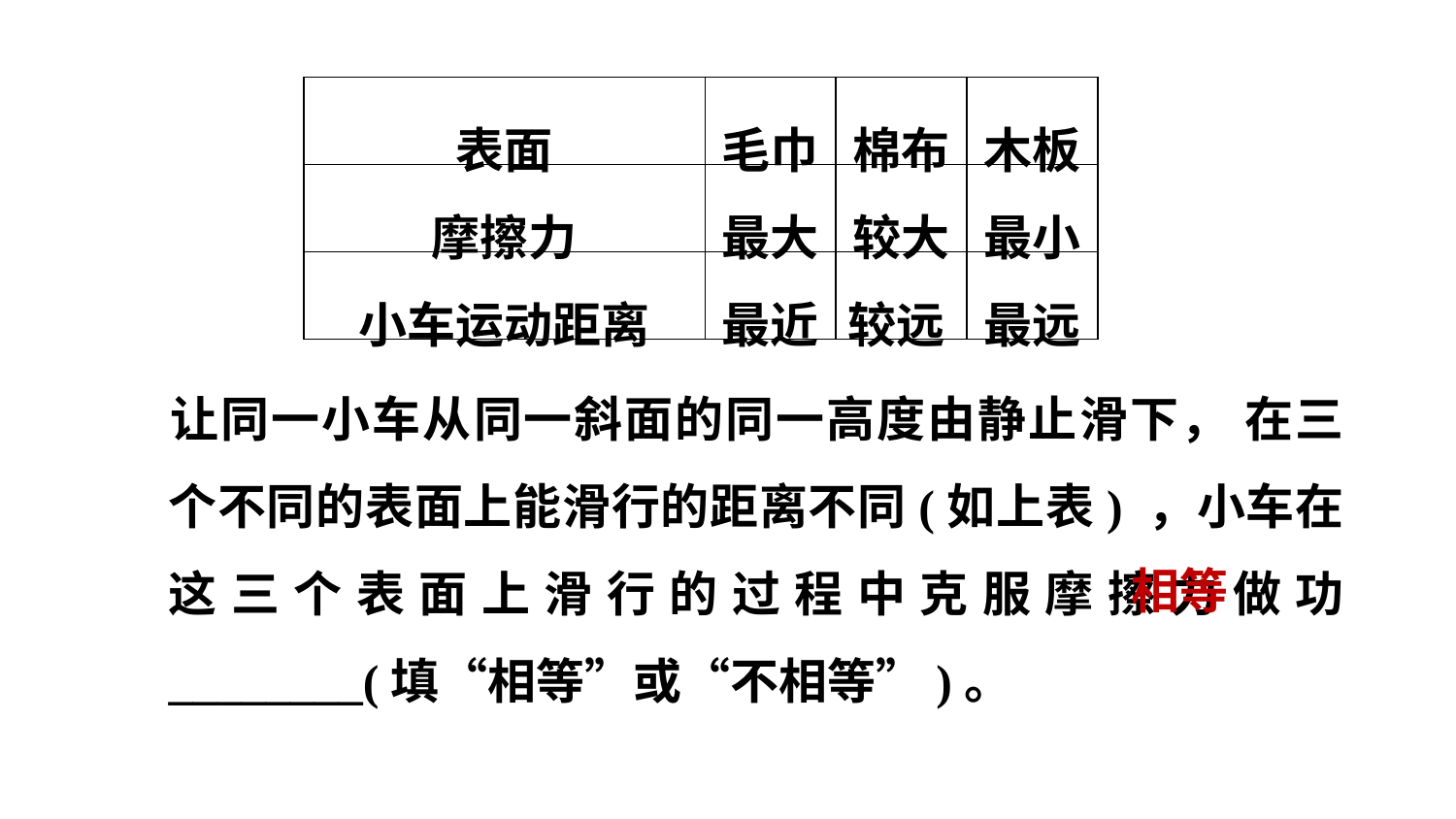

| 表面 | 毛巾 | 棉布 | 木板 |
| --- | --- | --- | --- |
| 摩擦力 | 最大 | 较大 | 最小 |
| 小车运动距离 | 最近 | 较远 | 最远 |
	让同一小车从同一斜面的同一高度由静止滑下， 在三个不同的表面上能滑行的距离不同(如上表) ，小车在这三个表面上滑行的过程中克服摩擦力做功 ________(填“相等”或“不相等”)。
相等